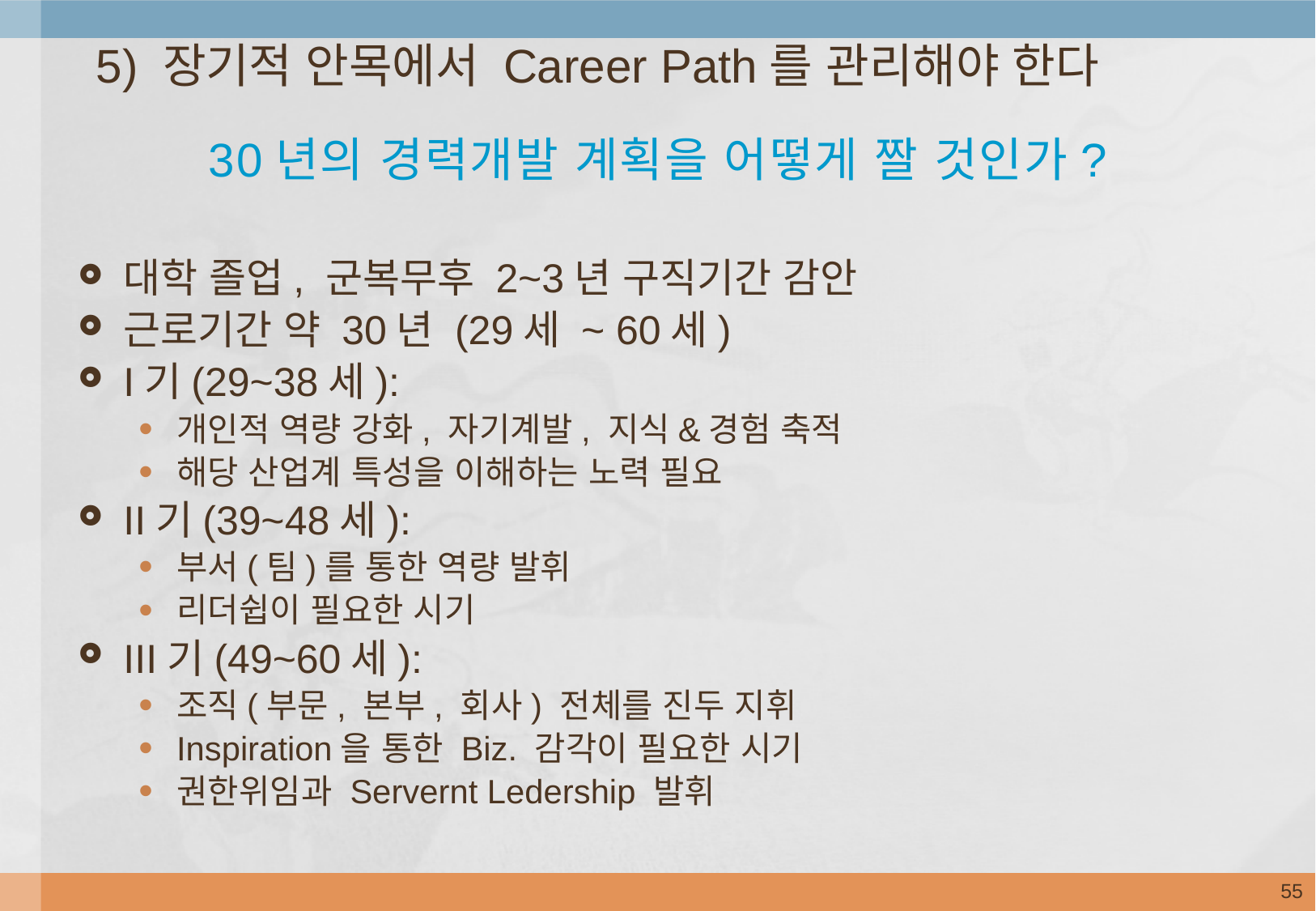

5) 장기적 안목에서 Career Path를 관리해야 한다
# 30년의 경력개발 계획을 어떻게 짤 것인가?
대학 졸업, 군복무후 2~3년 구직기간 감안
근로기간 약 30년 (29세 ~ 60세)
I기(29~38세):
개인적 역량 강화, 자기계발, 지식&경험 축적
해당 산업계 특성을 이해하는 노력 필요
II기(39~48세):
부서(팀)를 통한 역량 발휘
리더쉽이 필요한 시기
III기(49~60세):
조직(부문, 본부, 회사) 전체를 진두 지휘
Inspiration을 통한 Biz. 감각이 필요한 시기
권한위임과 Servernt Ledership 발휘
55